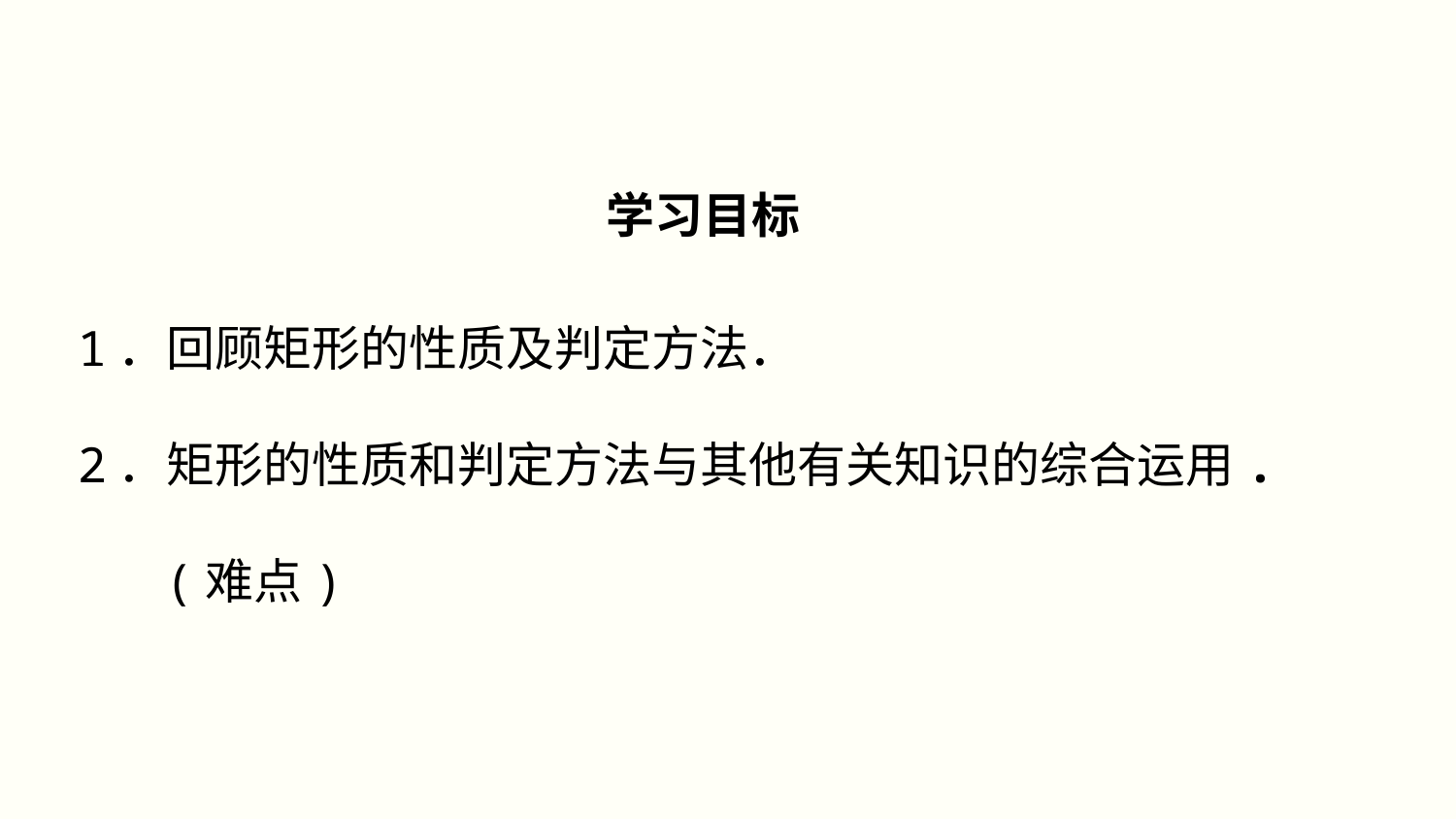

学习目标
1．回顾矩形的性质及判定方法．
2．矩形的性质和判定方法与其他有关知识的综合运用.
   (难点)